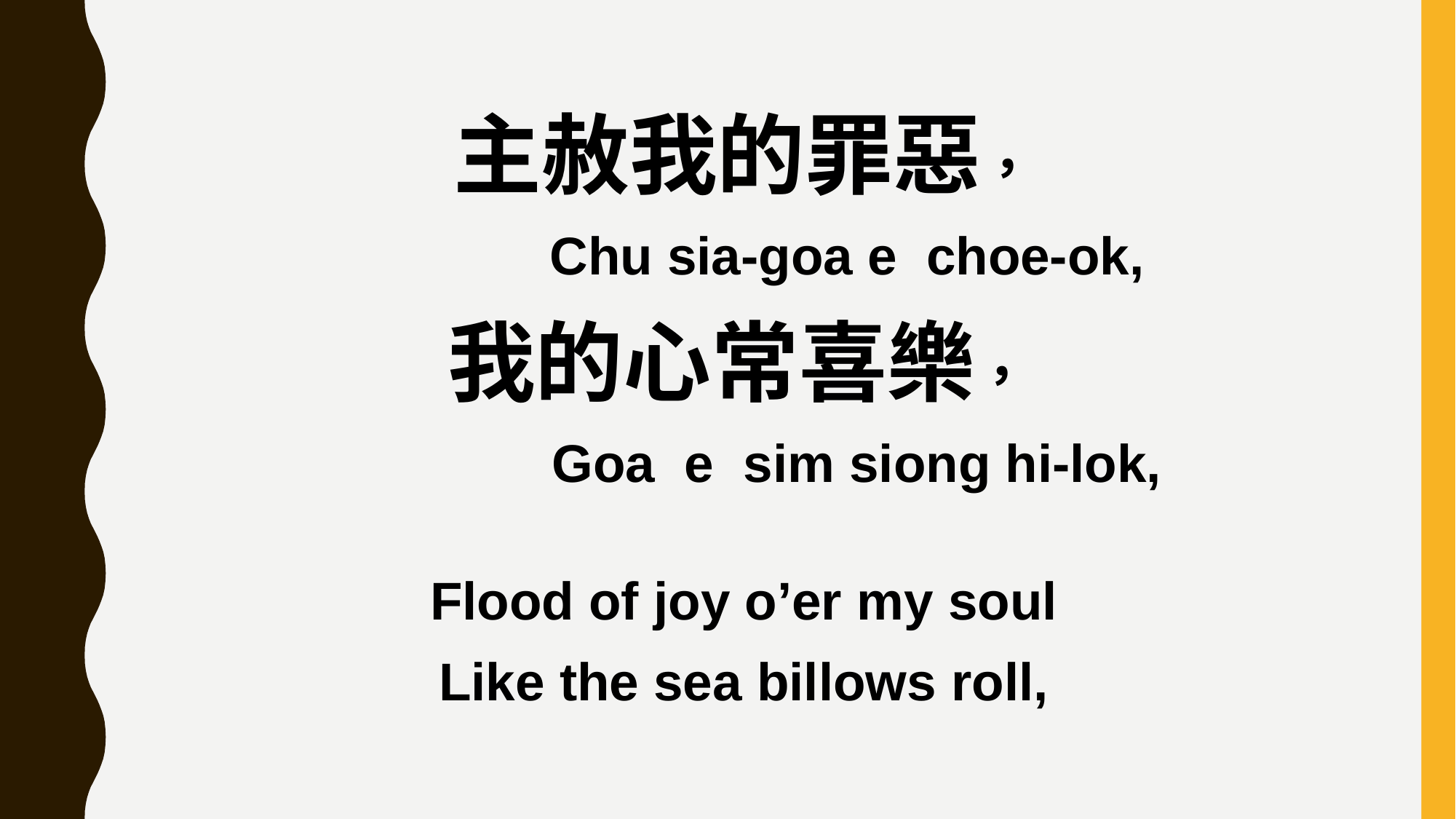

主赦我的罪惡，
                            Chu sia-goa e  choe-ok,
我的心常喜樂，
                        Goa  e  sim siong hi-lok,

Flood of joy o’er my soul
Like the sea billows roll,